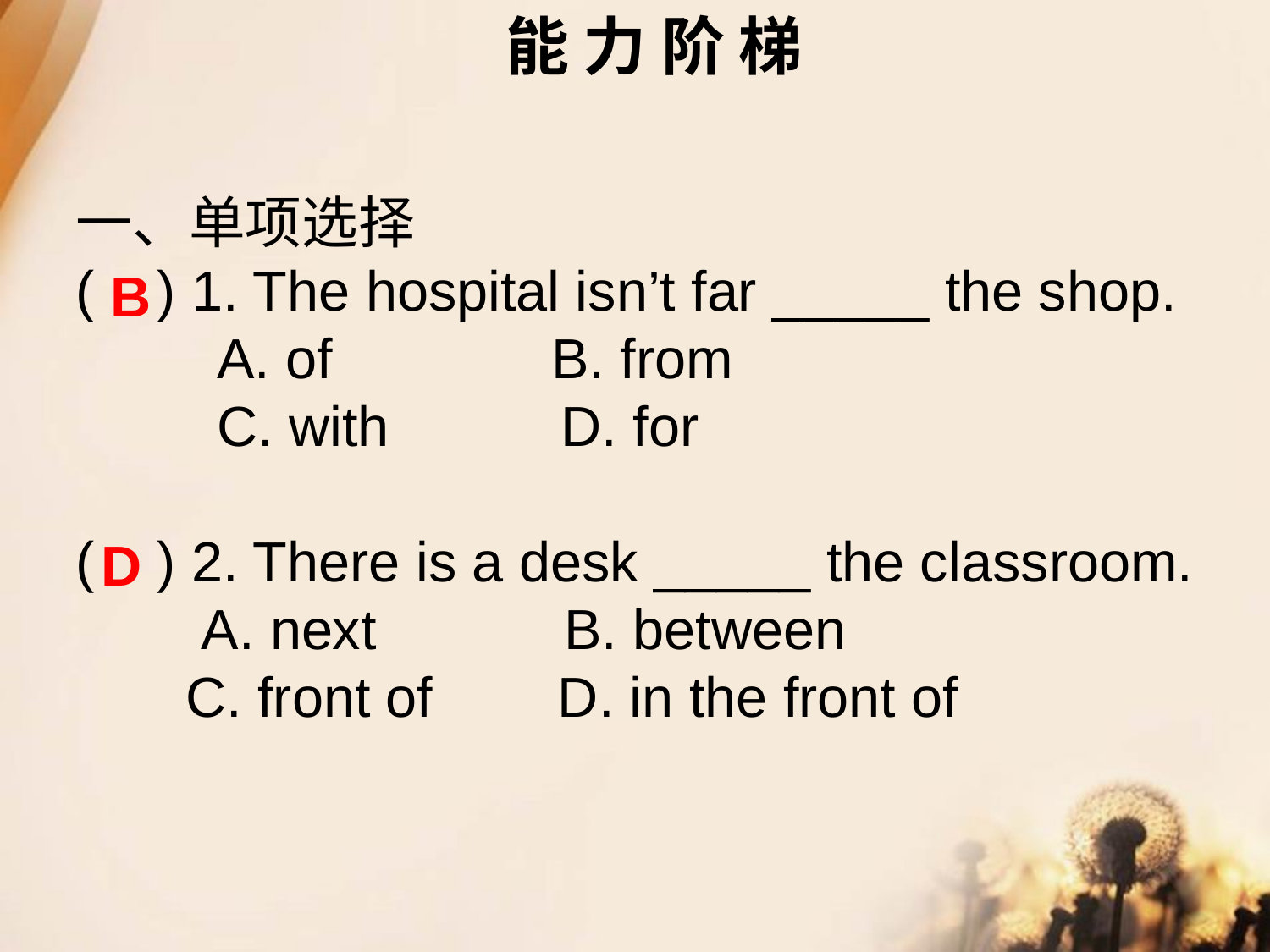

能 力 阶 梯
一、单项选择
(    ) 1. The hospital isn’t far _____ the shop.
         A. of              B. from
         C. with           D. for

(    ) 2. There is a desk _____ the classroom.
        A. next            B. between
       C. front of        D. in the front of
B
D